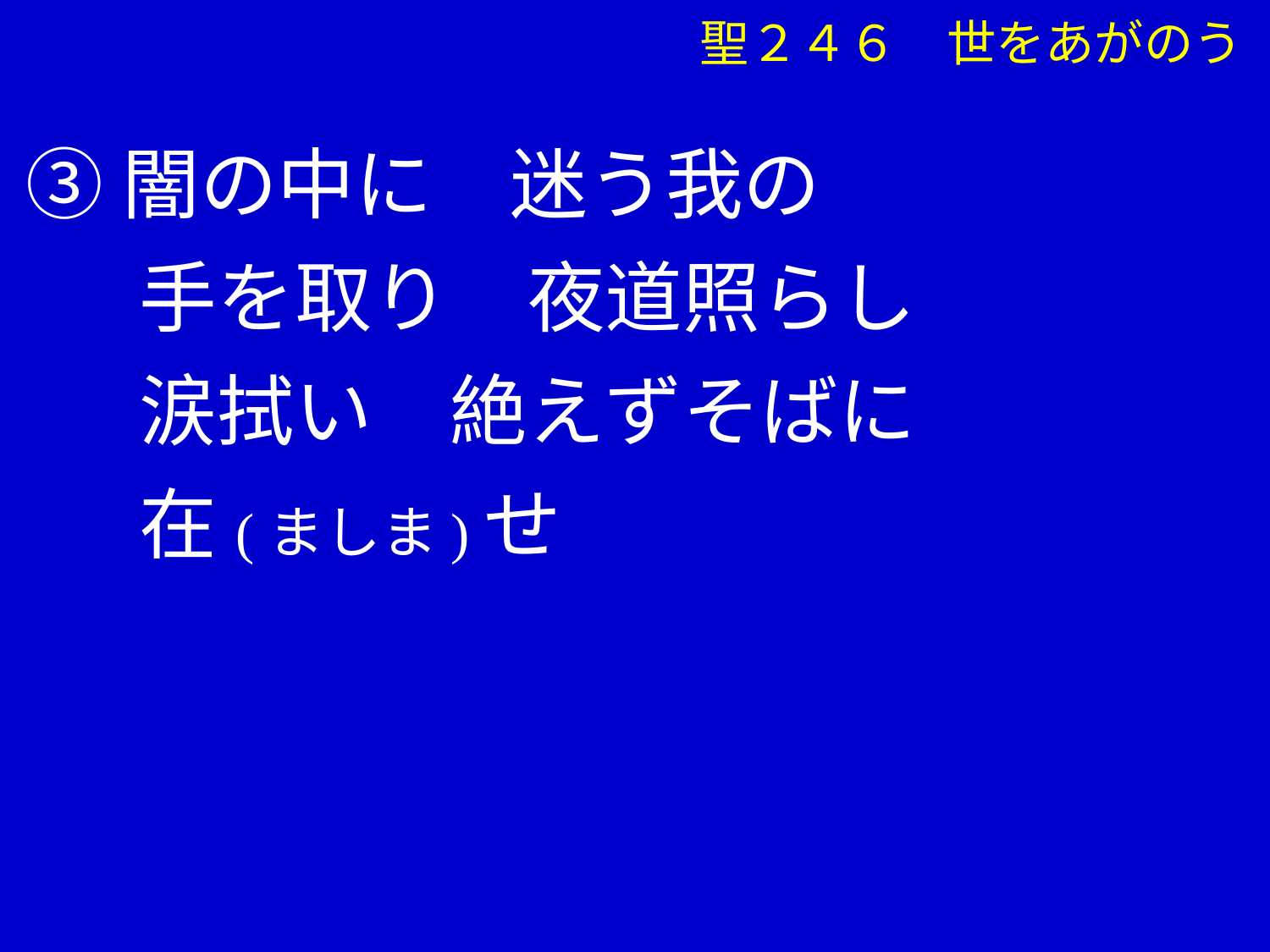

聖２４６　世をあがのう
③闇の中に　迷う我の
 　手を取り　夜道照らし
 　涙拭い　絶えずそばに
 　在(ましま)せ